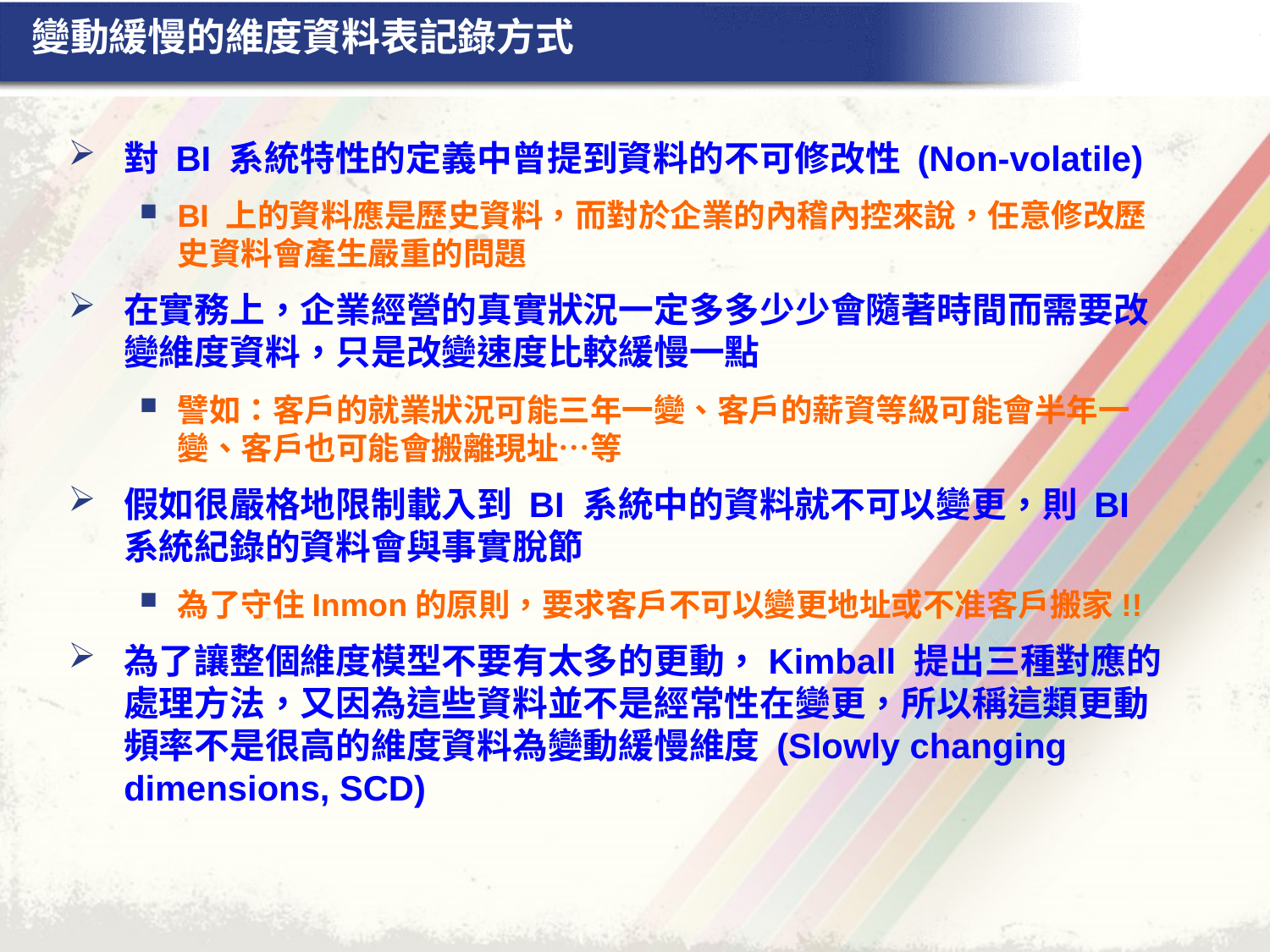

# 變動緩慢的維度資料表記錄方式
對 BI 系統特性的定義中曾提到資料的不可修改性 (Non-volatile)
BI 上的資料應是歷史資料，而對於企業的內稽內控來說，任意修改歷史資料會產生嚴重的問題
在實務上，企業經營的真實狀況一定多多少少會隨著時間而需要改變維度資料，只是改變速度比較緩慢一點
譬如：客戶的就業狀況可能三年一變、客戶的薪資等級可能會半年一變、客戶也可能會搬離現址…等
假如很嚴格地限制載入到 BI 系統中的資料就不可以變更，則 BI 系統紀錄的資料會與事實脫節
為了守住Inmon的原則，要求客戶不可以變更地址或不准客戶搬家!!
為了讓整個維度模型不要有太多的更動，Kimball 提出三種對應的處理方法，又因為這些資料並不是經常性在變更，所以稱這類更動頻率不是很高的維度資料為變動緩慢維度 (Slowly changing dimensions, SCD)